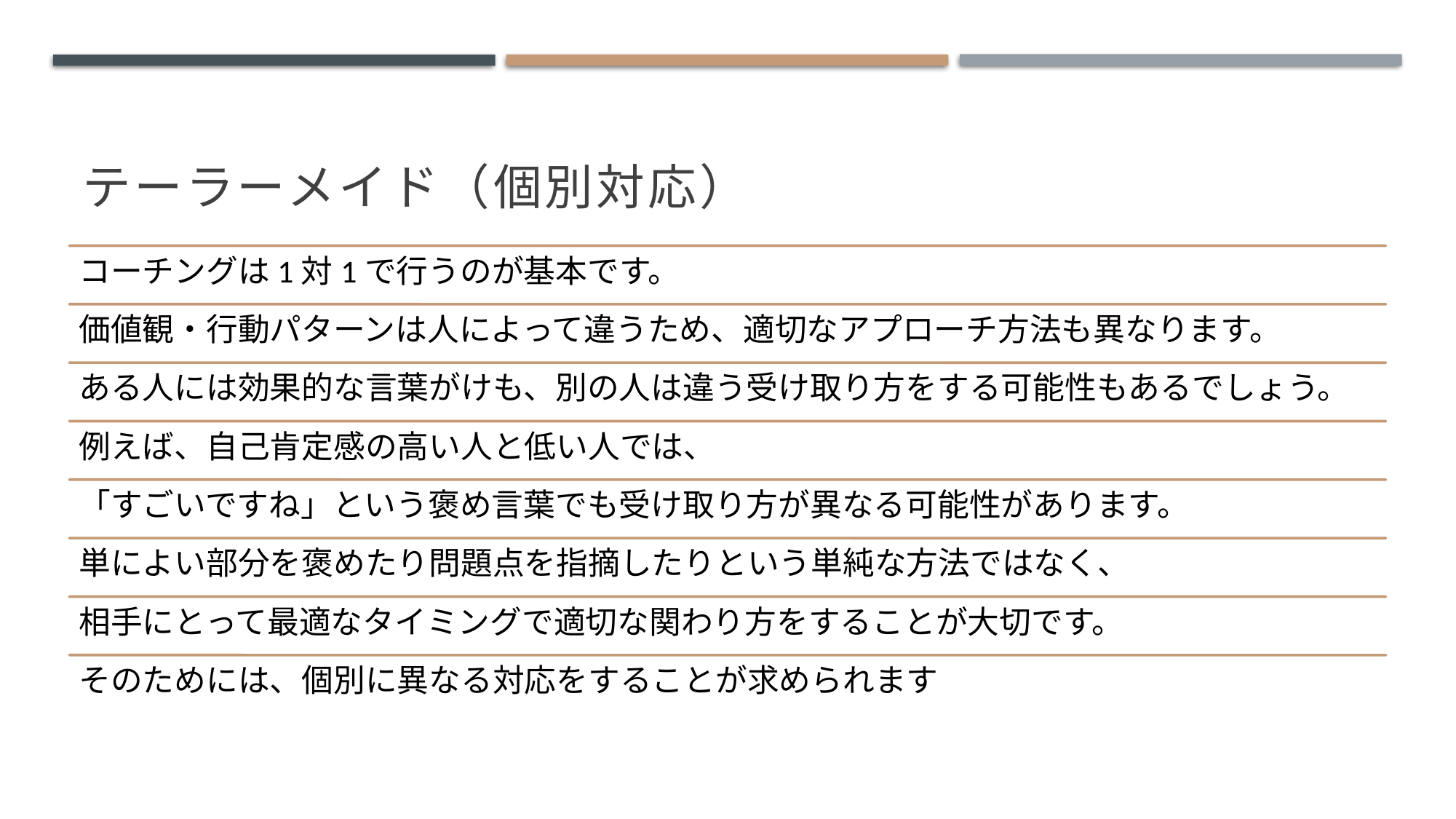

# テーラーメイド（個別対応）
コーチングは1対1で行うのが基本です。
価値観・行動パターンは人によって違うため、適切なアプローチ方法も異なります。
ある人には効果的な言葉がけも、別の人は違う受け取り方をする可能性もあるでしょう。
例えば、自己肯定感の高い人と低い人では、
「すごいですね」という褒め言葉でも受け取り方が異なる可能性があります。
単によい部分を褒めたり問題点を指摘したりという単純な方法ではなく、
相手にとって最適なタイミングで適切な関わり方をすることが大切です。
そのためには、個別に異なる対応をすることが求められます